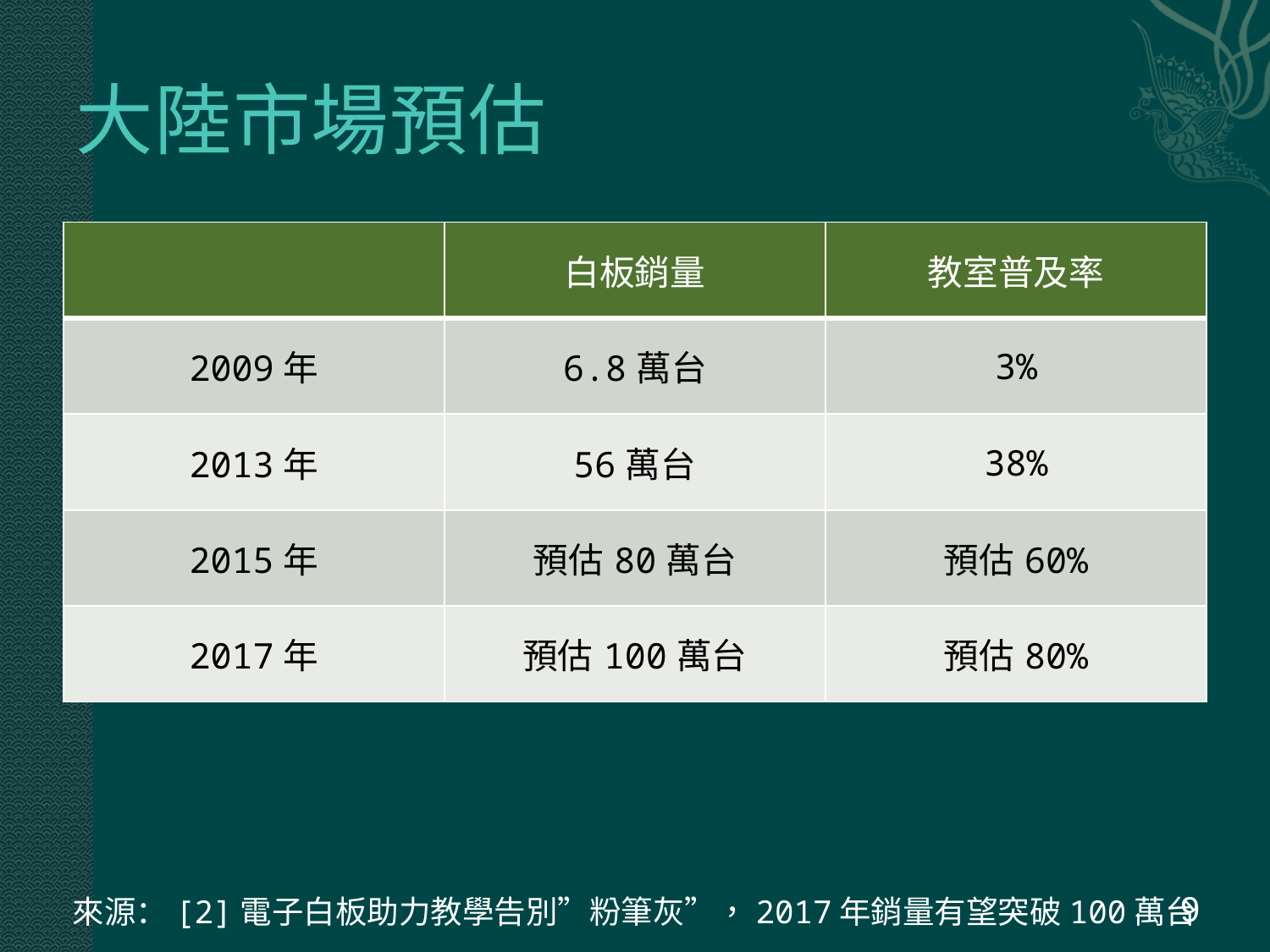

# 大陸市場預估
|  | 白板銷量 | 教室普及率 |
| --- | --- | --- |
| 2009年 | 6.8萬台 | 3% |
| 2013年 | 56萬台 | 38% |
| 2015年 | 預估80萬台 | 預估60% |
| 2017年 | 預估100萬台 | 預估80% |
9
來源：[2]電子白板助力教學告別”粉筆灰”，2017年銷量有望突破100萬台